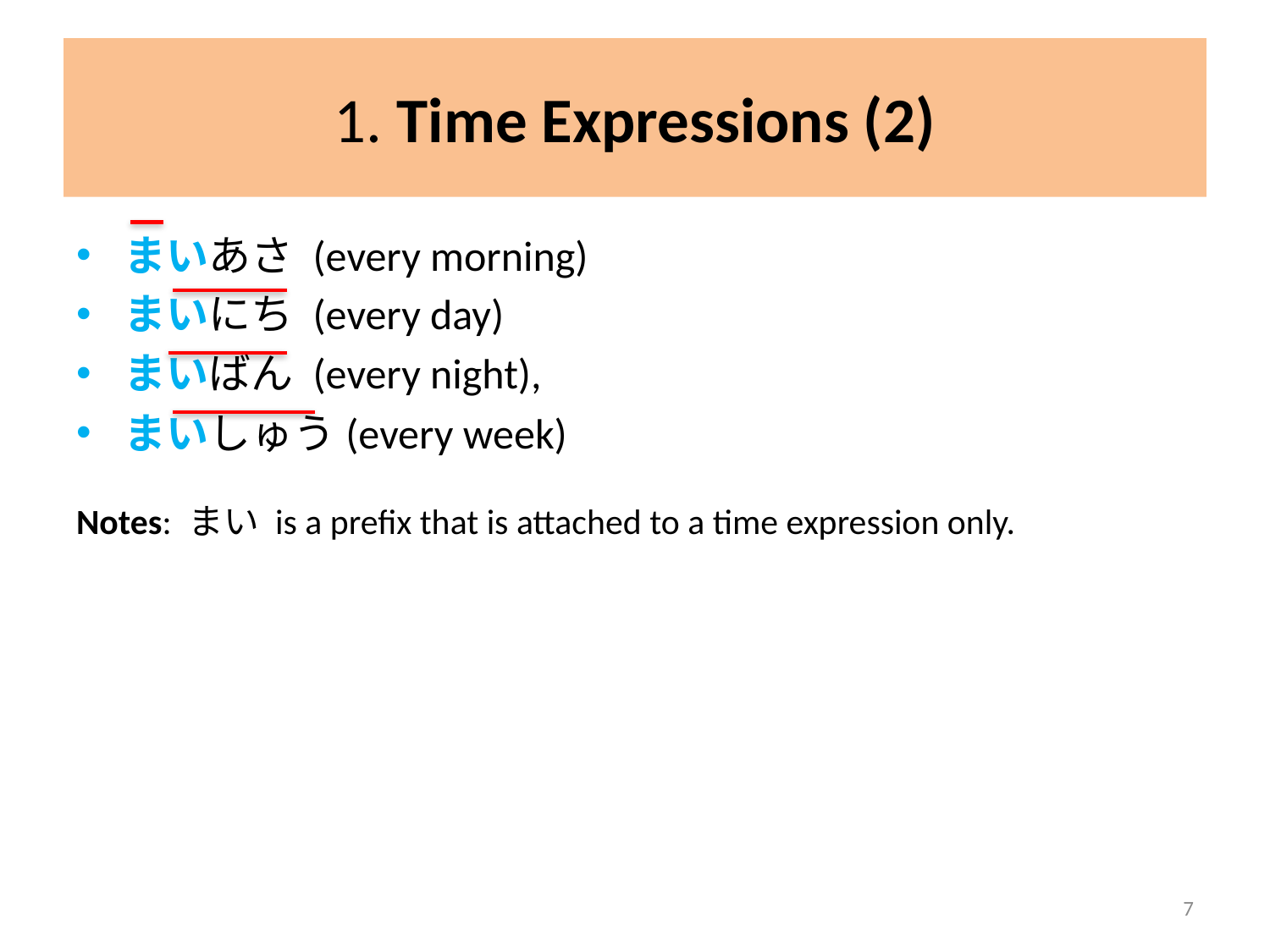

# 1. Time Expressions (2)
まいあさ (every morning)
まいにち (every day)
まいばん (every night),
まいしゅう(every week)

Notes: まい is a prefix that is attached to a time expression only.

7